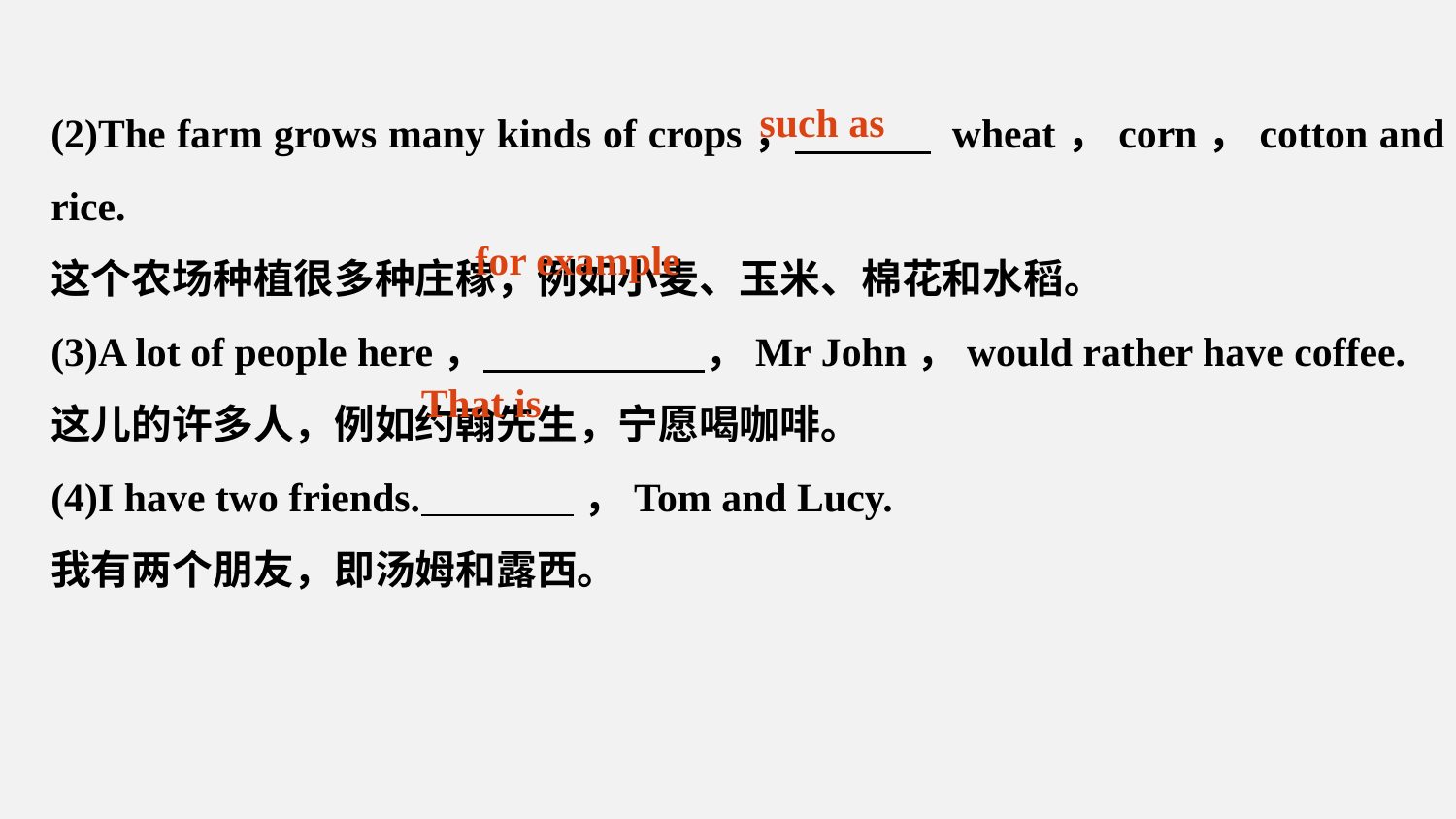

(2)The farm grows many kinds of crops，              wheat，corn，cotton and rice.
这个农场种植很多种庄稼，例如小麦、玉米、棉花和水稻。
(3)A lot of people here，                        ，Mr John，would rather have coffee.
这儿的许多人，例如约翰先生，宁愿喝咖啡。
(4)I have two friends.               ，Tom and Lucy.
我有两个朋友，即汤姆和露西。
such as
for example
That is